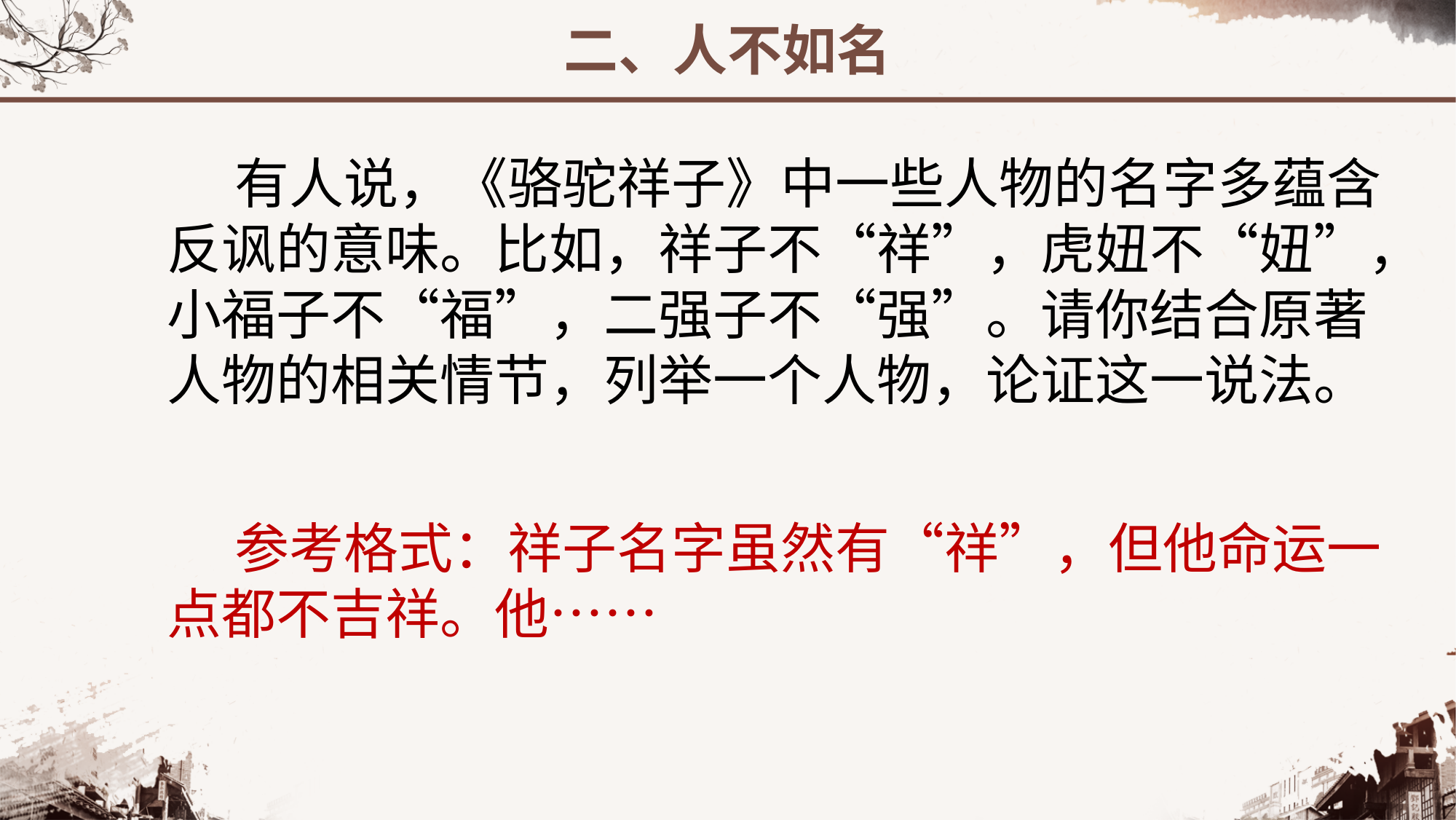

二、人不如名

     有人说，《骆驼祥子》中一些人物的名字多蕴含反讽的意味。比如，祥子不“祥”，虎妞不“妞”，小福子不“福”，二强子不“强”。请你结合原著人物的相关情节，列举一个人物，论证这一说法。
     参考格式：祥子名字虽然有“祥”，但他命运一点都不吉祥。他……